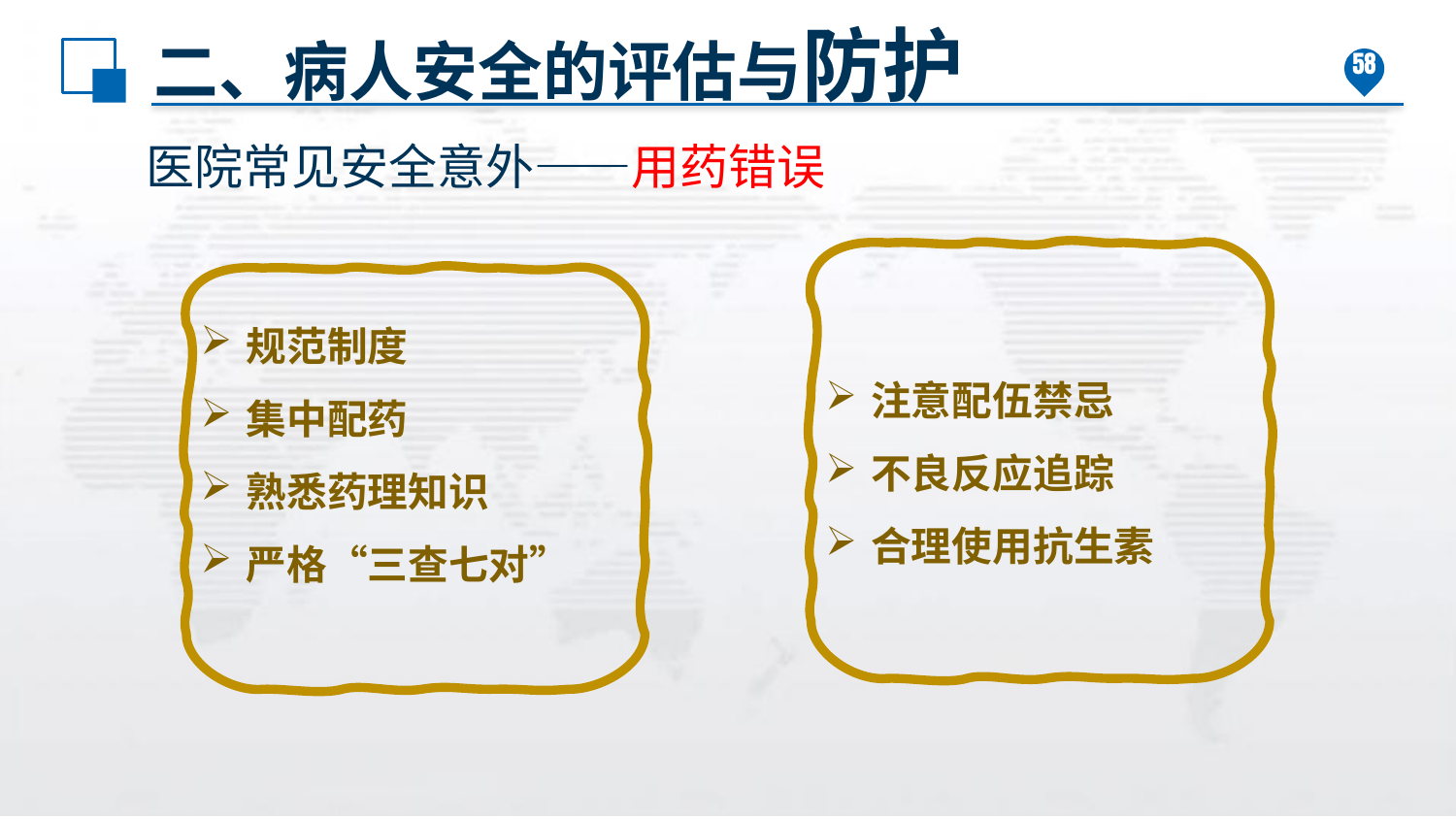

# 二、病人安全的评估与防护
58
医院常见安全意外——用药错误
注意配伍禁忌
不良反应追踪
合理使用抗生素
规范制度
集中配药
熟悉药理知识
严格“三查七对”